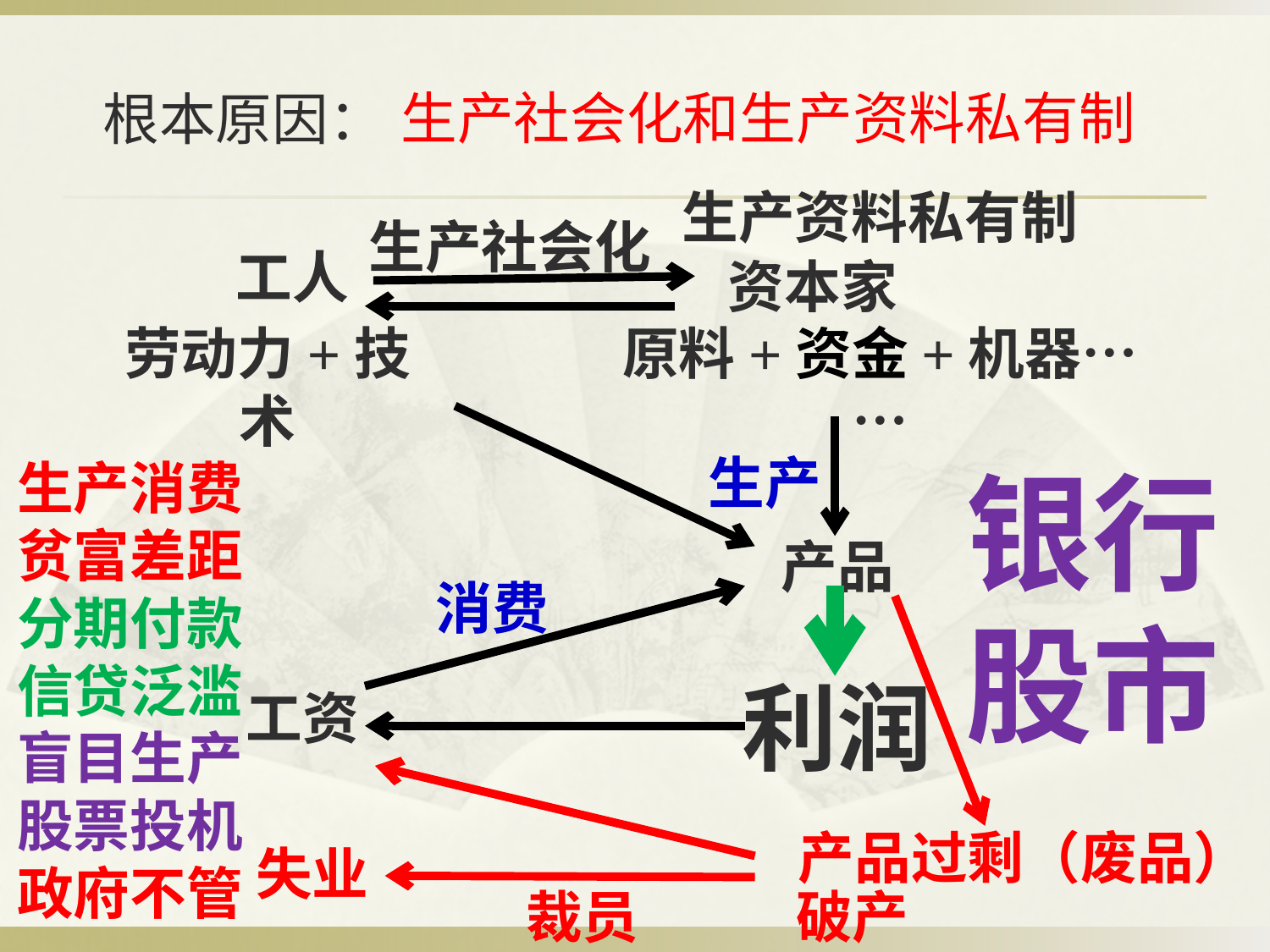

# 根本原因：
生产社会化和生产资料私有制
生产资料私有制
生产社会化
工人
资本家
劳动力+技术
原料+资金+机器……
生产消费
贫富差距
分期付款
信贷泛滥
盲目生产
股票投机
政府不管
生产
银行
股市
产品
消费
工资

利润
失业
产品过剩（废品）
破产
裁员